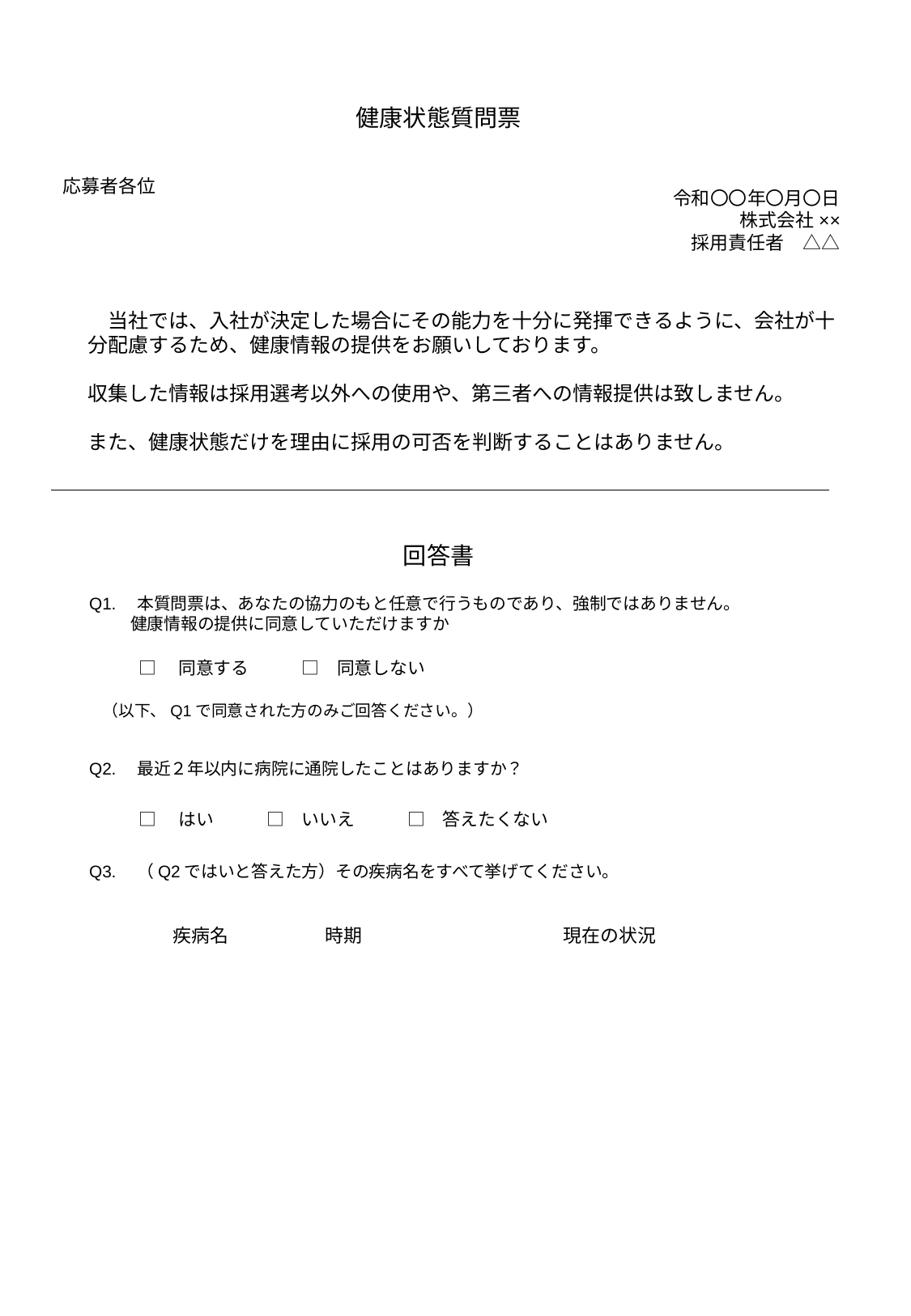

健康状態質問票
応募者各位
令和〇〇年〇月〇日
株式会社××
採用責任者　△△
　当社では、入社が決定した場合にその能力を十分に発揮できるように、会社が十分配慮するため、健康情報の提供をお願いしております。

収集した情報は採用選考以外への使用や、第三者への情報提供は致しません。

また、健康状態だけを理由に採用の可否を判断することはありません。
回答書
Q1.　本質問票は、あなたの協力のもと任意で行うものであり、強制ではありません。
　　  健康情報の提供に同意していただけますか
□　同意する　　　□　同意しない
（以下、Q1で同意された方のみご回答ください。）
Q2.　最近２年以内に病院に通院したことはありますか？
□　はい　　　□　いいえ　　　□　答えたくない
Q3.　（Q2ではいと答えた方）その疾病名をすべて挙げてください。
| 疾病名 | 時期 | 現在の状況 |
| --- | --- | --- |
|  |  |  |
|  |  |  |